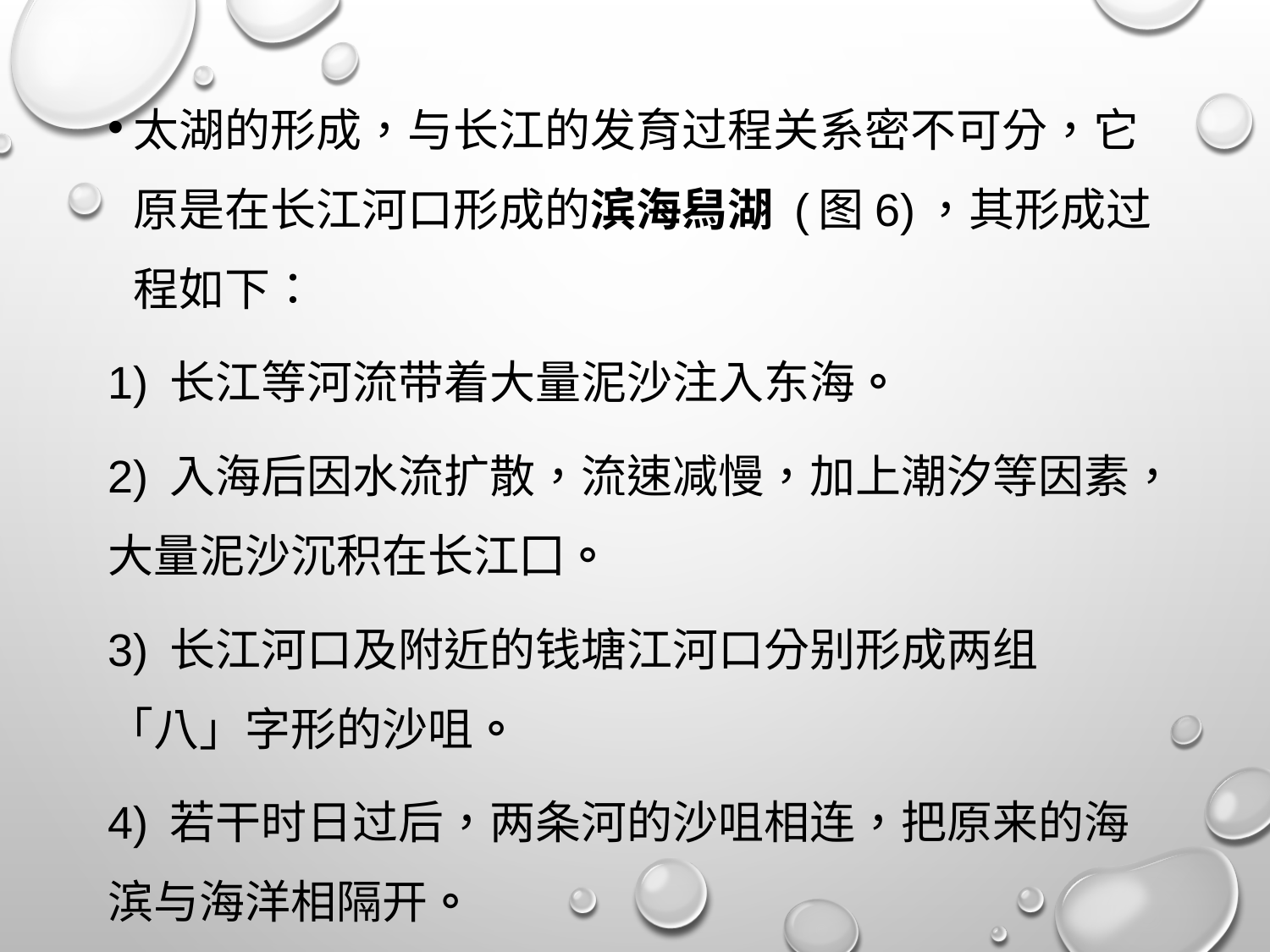

太湖的形成，与长江的发育过程关系密不可分，它原是在长江河口形成的滨海舄湖 (图6)，其形成过程如下：
1) 长江等河流带着大量泥沙注入东海。
2) 入海后因水流扩散，流速减慢，加上潮汐等因素，大量泥沙沉积在长江囗。
3) 长江河口及附近的钱塘江河口分别形成两组「八」字形的沙咀。
4) 若干时日过后，两条河的沙咀相连，把原来的海滨与海洋相隔开。